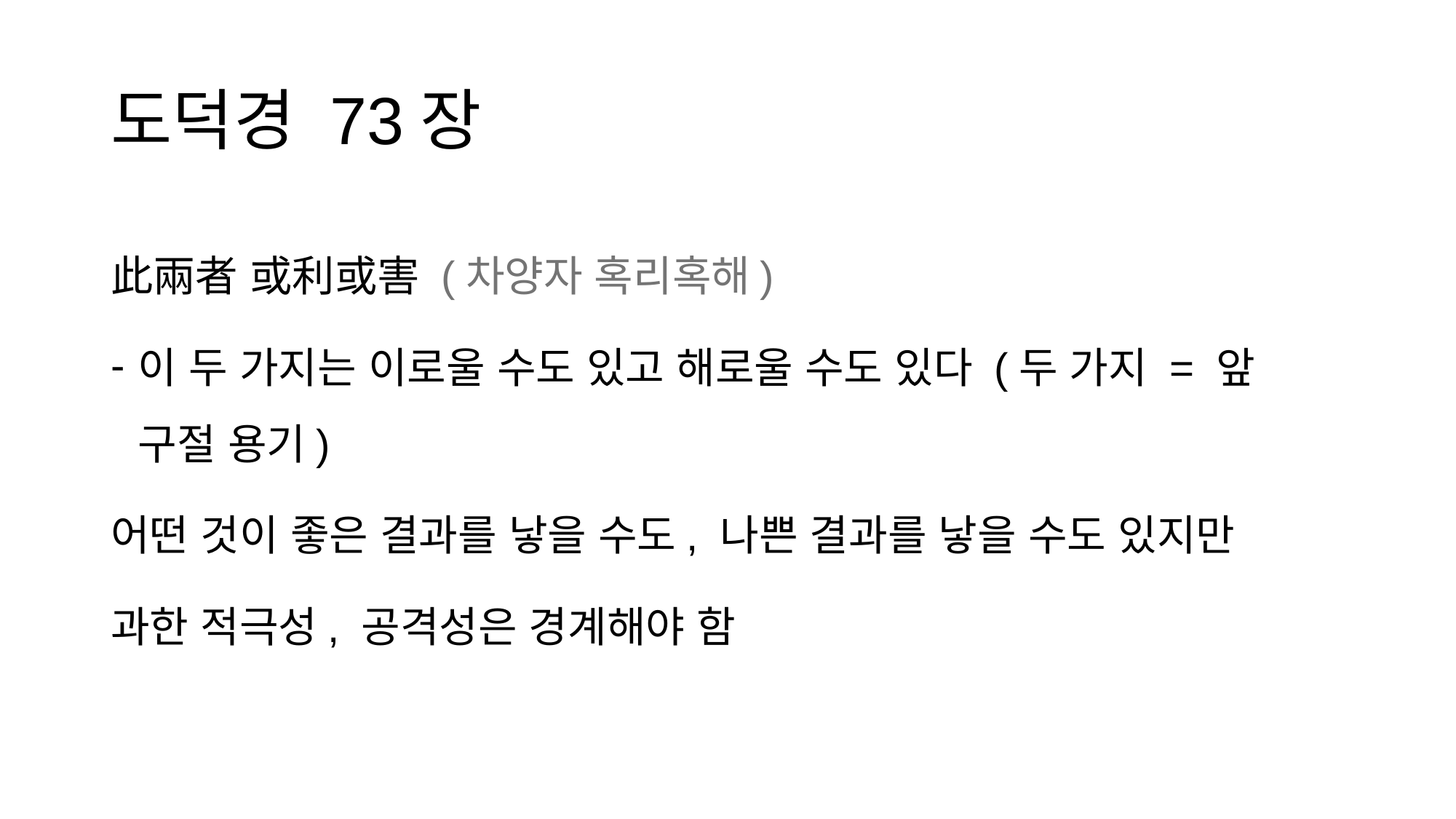

# 도덕경 73장
此兩者 或利或害 (차양자 혹리혹해)
이 두 가지는 이로울 수도 있고 해로울 수도 있다 (두 가지 = 앞 구절 용기)
어떤 것이 좋은 결과를 낳을 수도, 나쁜 결과를 낳을 수도 있지만
과한 적극성, 공격성은 경계해야 함